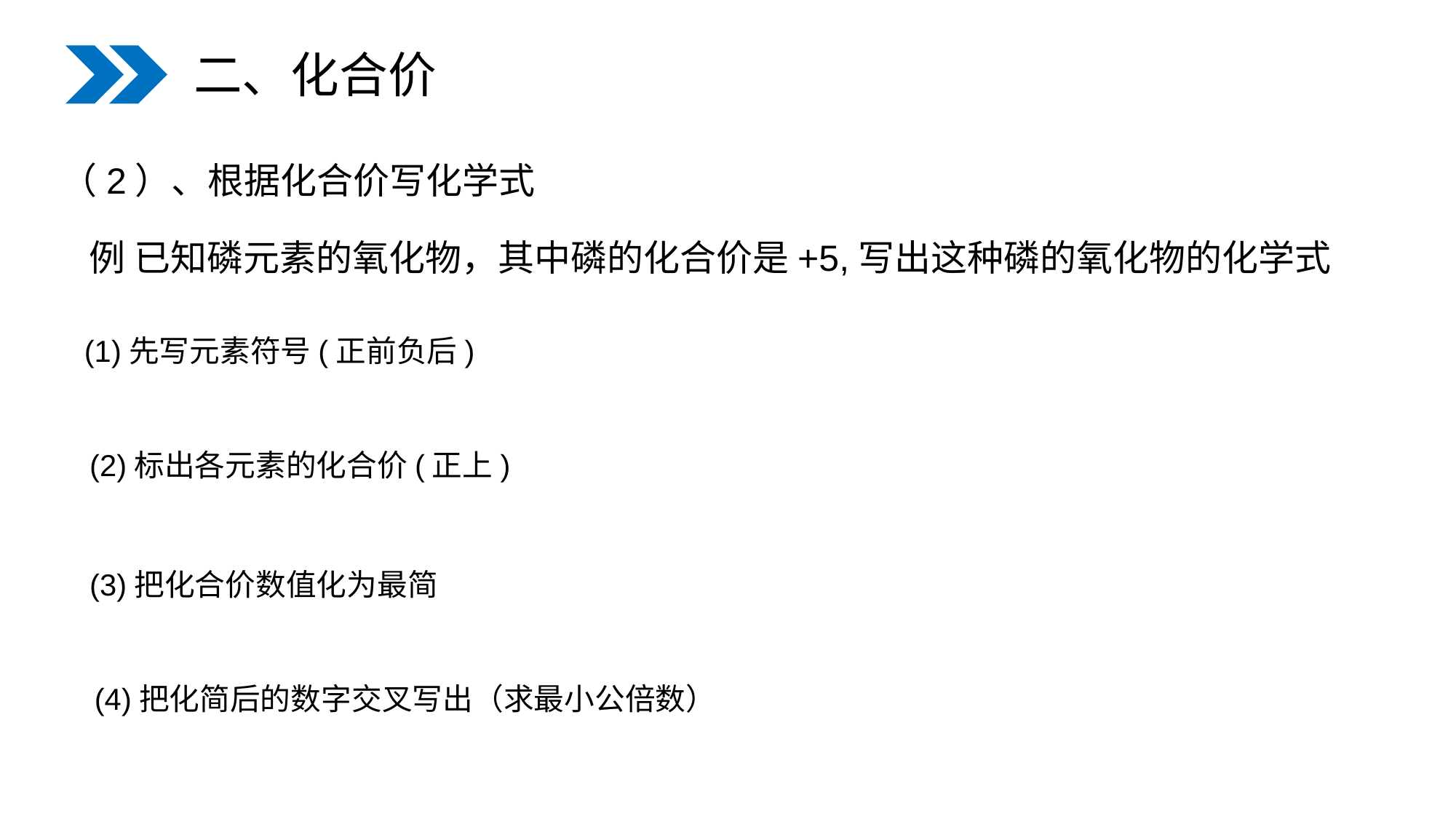

二、化合价
（2）、根据化合价写化学式
例 已知磷元素的氧化物，其中磷的化合价是+5,写出这种磷的氧化物的化学式
(1)先写元素符号(正前负后)
(2)标出各元素的化合价(正上)
(3)把化合价数值化为最简
(4)把化简后的数字交叉写出（求最小公倍数）